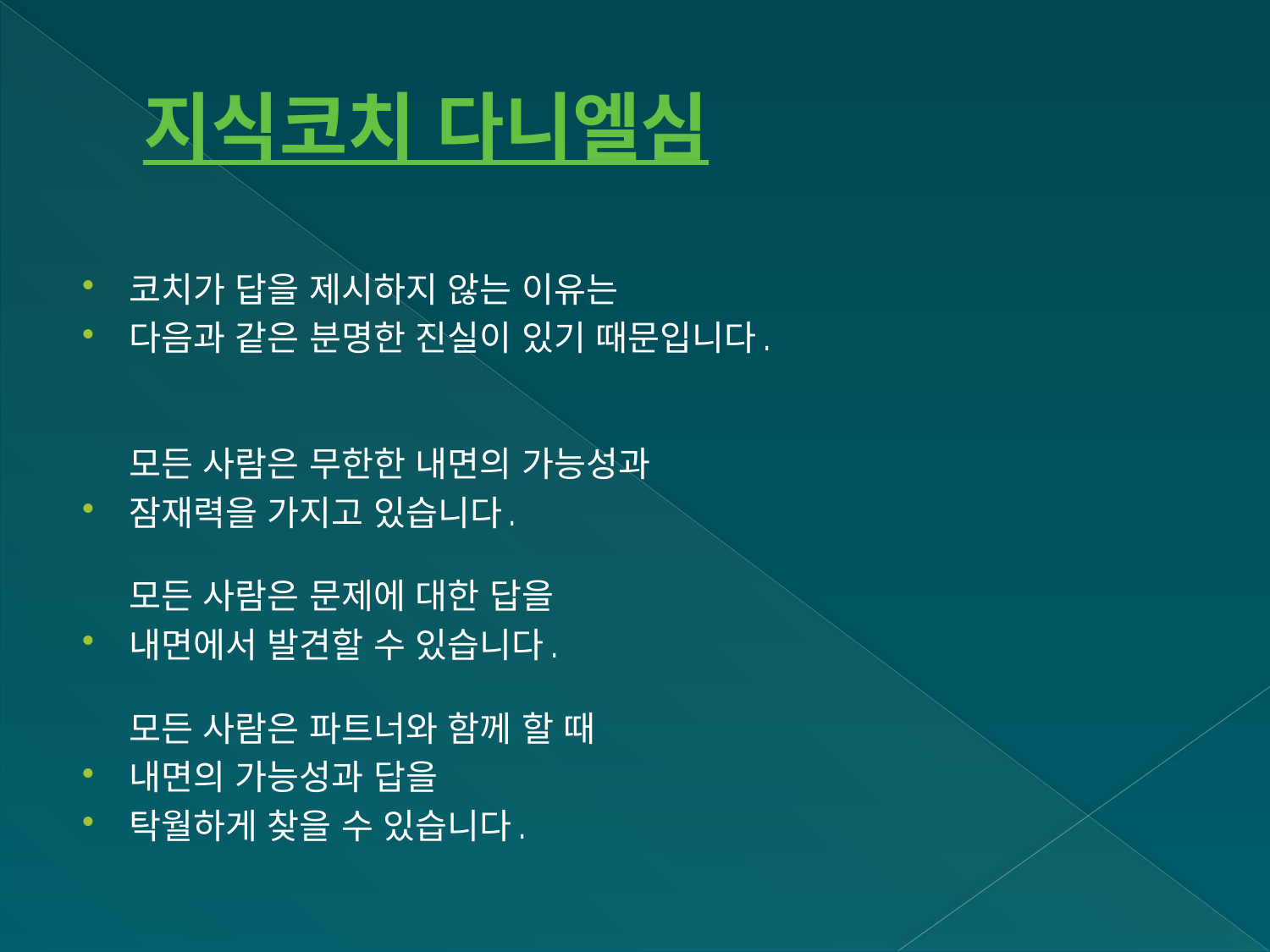

# 지식코치 다니엘심
코치가 답을 제시하지 않는 이유는
다음과 같은 분명한 진실이 있기 때문입니다.
모든 사람은 무한한 내면의 가능성과
잠재력을 가지고 있습니다.
모든 사람은 문제에 대한 답을
내면에서 발견할 수 있습니다.
모든 사람은 파트너와 함께 할 때
내면의 가능성과 답을
탁월하게 찾을 수 있습니다.